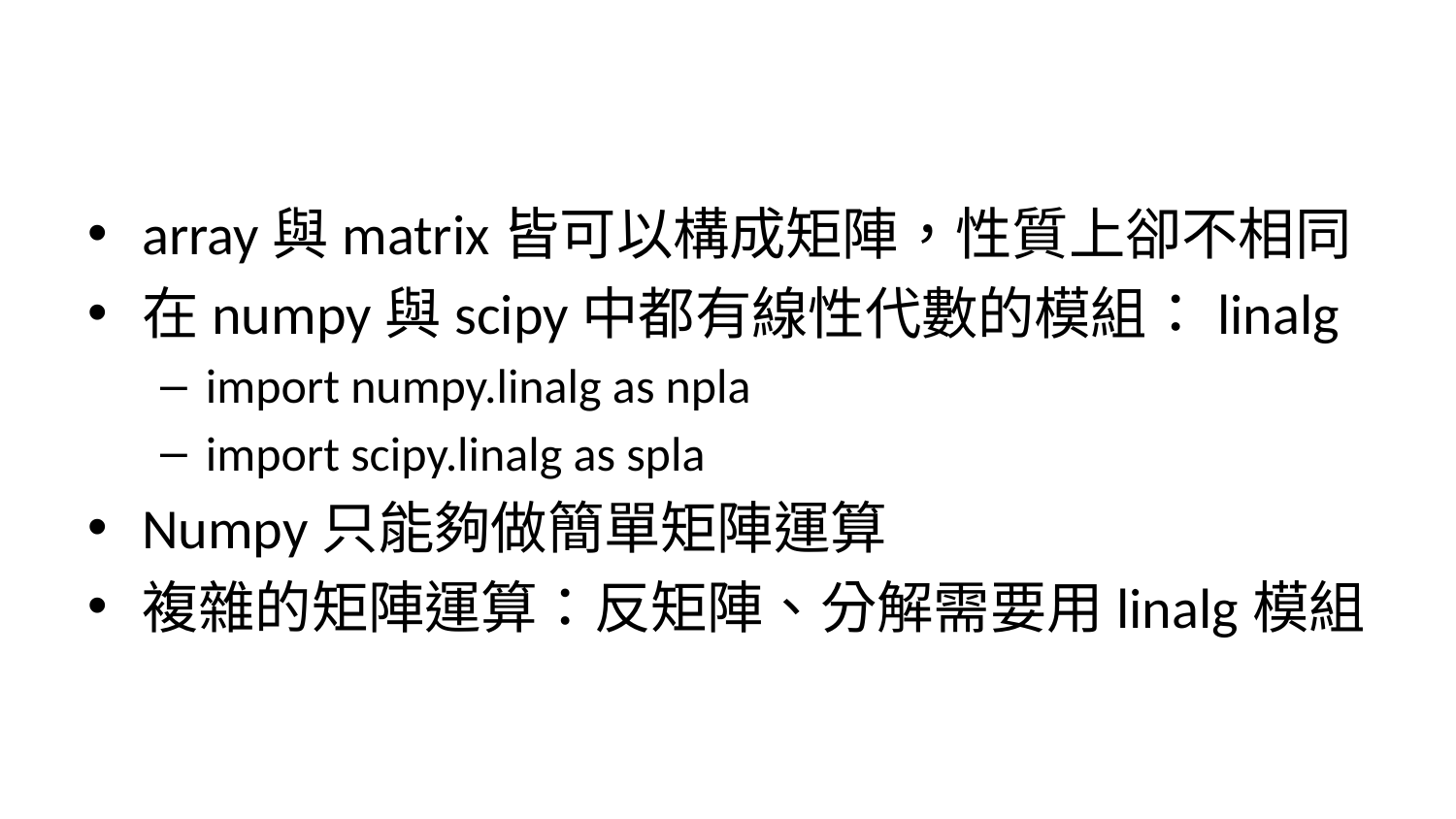

#
array與matrix皆可以構成矩陣，性質上卻不相同
在numpy與scipy中都有線性代數的模組：linalg
import numpy.linalg as npla
import scipy.linalg as spla
Numpy只能夠做簡單矩陣運算
複雜的矩陣運算：反矩陣、分解需要用linalg模組